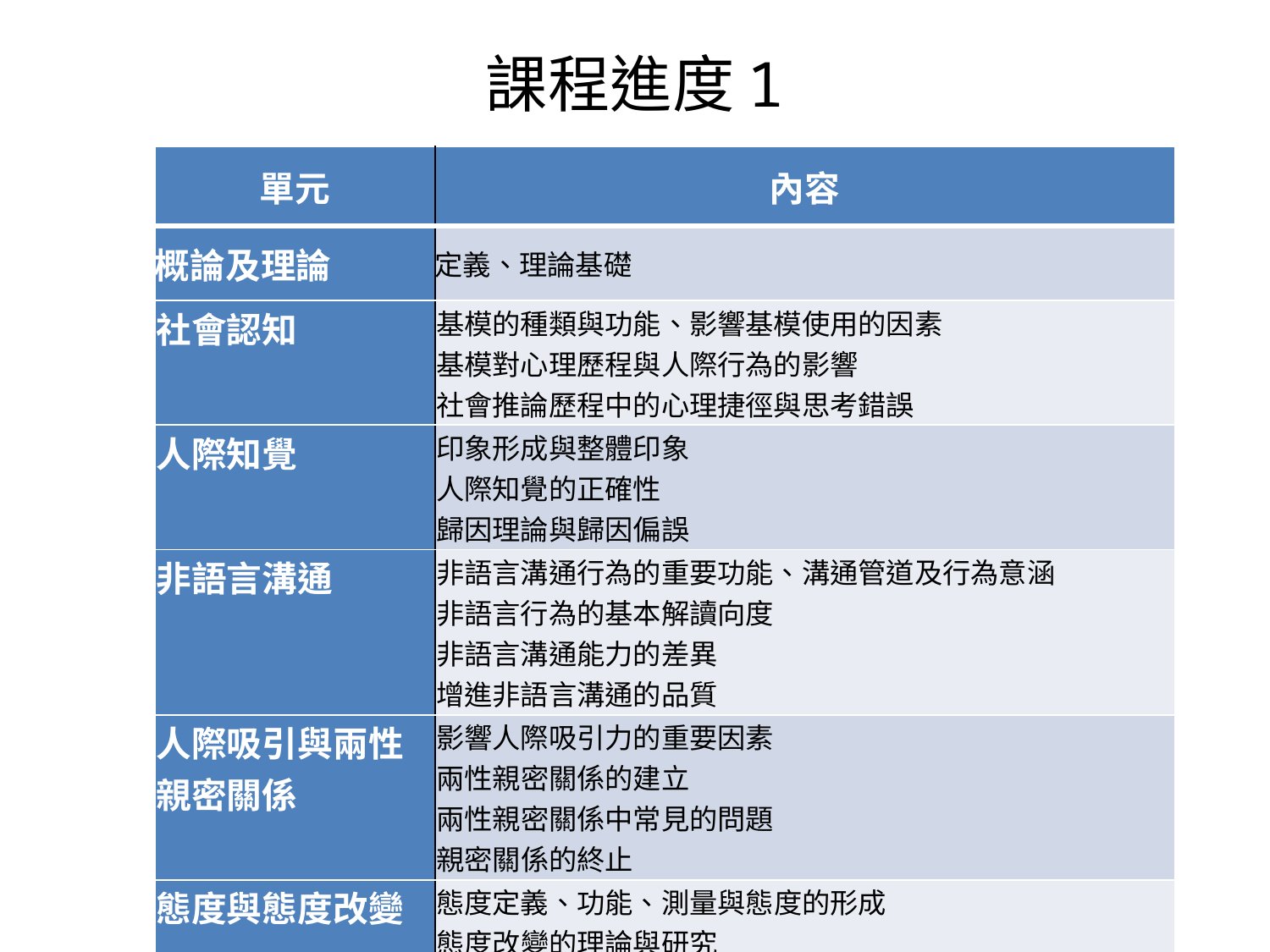

# 課程進度1
| 單元 | 內容 |
| --- | --- |
| 概論及理論 | 定義、理論基礎 |
| 社會認知 | 基模的種類與功能、影響基模使用的因素  基模對心理歷程與人際行為的影響  社會推論歷程中的心理捷徑與思考錯誤 |
| 人際知覺 | 印象形成與整體印象  人際知覺的正確性  歸因理論與歸因偏誤 |
| 非語言溝通 | 非語言溝通行為的重要功能、溝通管道及行為意涵  非語言行為的基本解讀向度  非語言溝通能力的差異  增進非語言溝通的品質 |
| 人際吸引與兩性親密關係 | 影響人際吸引力的重要因素  兩性親密關係的建立  兩性親密關係中常見的問題  親密關係的終止 |
| 態度與態度改變 | 態度定義、功能、測量與態度的形成  態度改變的理論與研究  拒絕改變態度  態度與行為的一致性 |